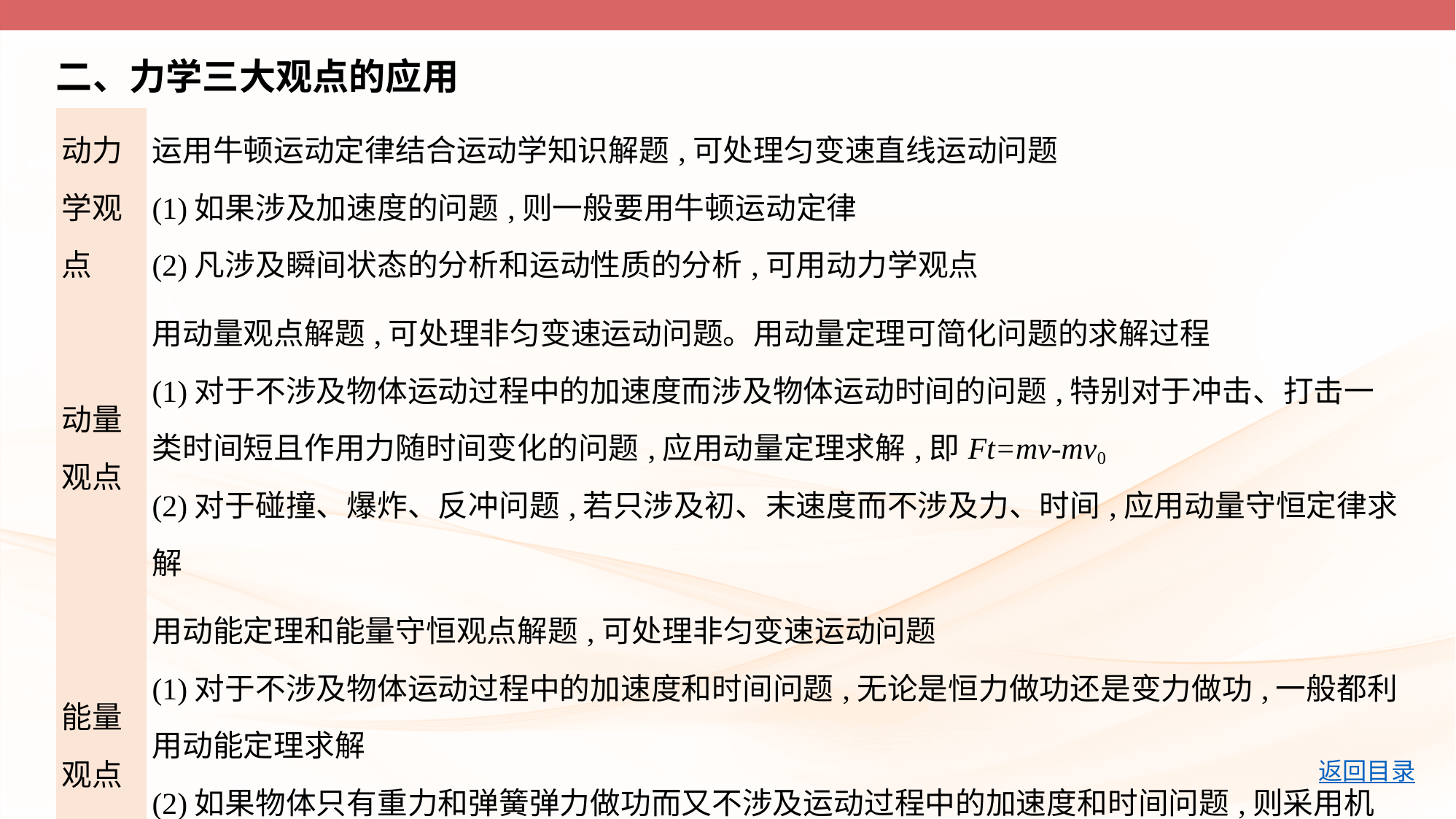

二、力学三大观点的应用
| 动力学观点 | 运用牛顿运动定律结合运动学知识解题,可处理匀变速直线运动问题 (1)如果涉及加速度的问题,则一般要用牛顿运动定律 (2)凡涉及瞬间状态的分析和运动性质的分析,可用动力学观点 |
| --- | --- |
| 动量观点 | 用动量观点解题,可处理非匀变速运动问题。用动量定理可简化问题的求解过程 (1)对于不涉及物体运动过程中的加速度而涉及物体运动时间的问题,特别对于冲击、打击一类时间短且作用力随时间变化的问题,应用动量定理求解,即Ft=mv-mv0 (2)对于碰撞、爆炸、反冲问题,若只涉及初、末速度而不涉及力、时间,应用动量守恒定律求解 |
| 能量观点 | 用动能定理和能量守恒观点解题,可处理非匀变速运动问题 (1)对于不涉及物体运动过程中的加速度和时间问题,无论是恒力做功还是变力做功,一般都利用动能定理求解 (2)如果物体只有重力和弹簧弹力做功而又不涉及运动过程中的加速度和时间问题,则采用机械能守恒定律求解 |